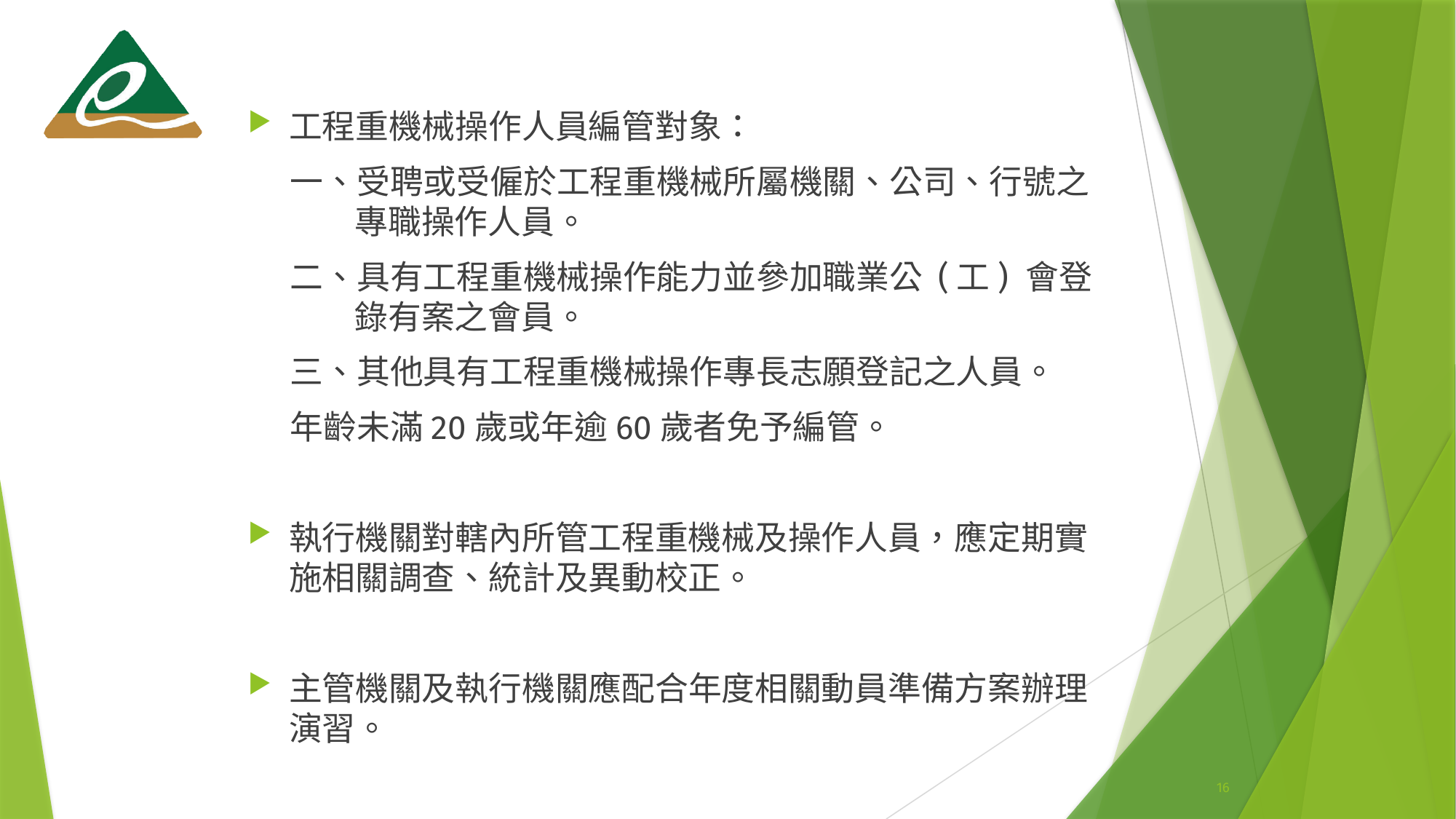

工程重機械操作人員編管對象：
一、受聘或受僱於工程重機械所屬機關、公司、行號之專職操作人員。
二、具有工程重機械操作能力並參加職業公 (工) 會登錄有案之會員。
三、其他具有工程重機械操作專長志願登記之人員。
年齡未滿20歲或年逾60歲者免予編管。

執行機關對轄內所管工程重機械及操作人員，應定期實施相關調查、統計及異動校正。

主管機關及執行機關應配合年度相關動員準備方案辦理演習。
16